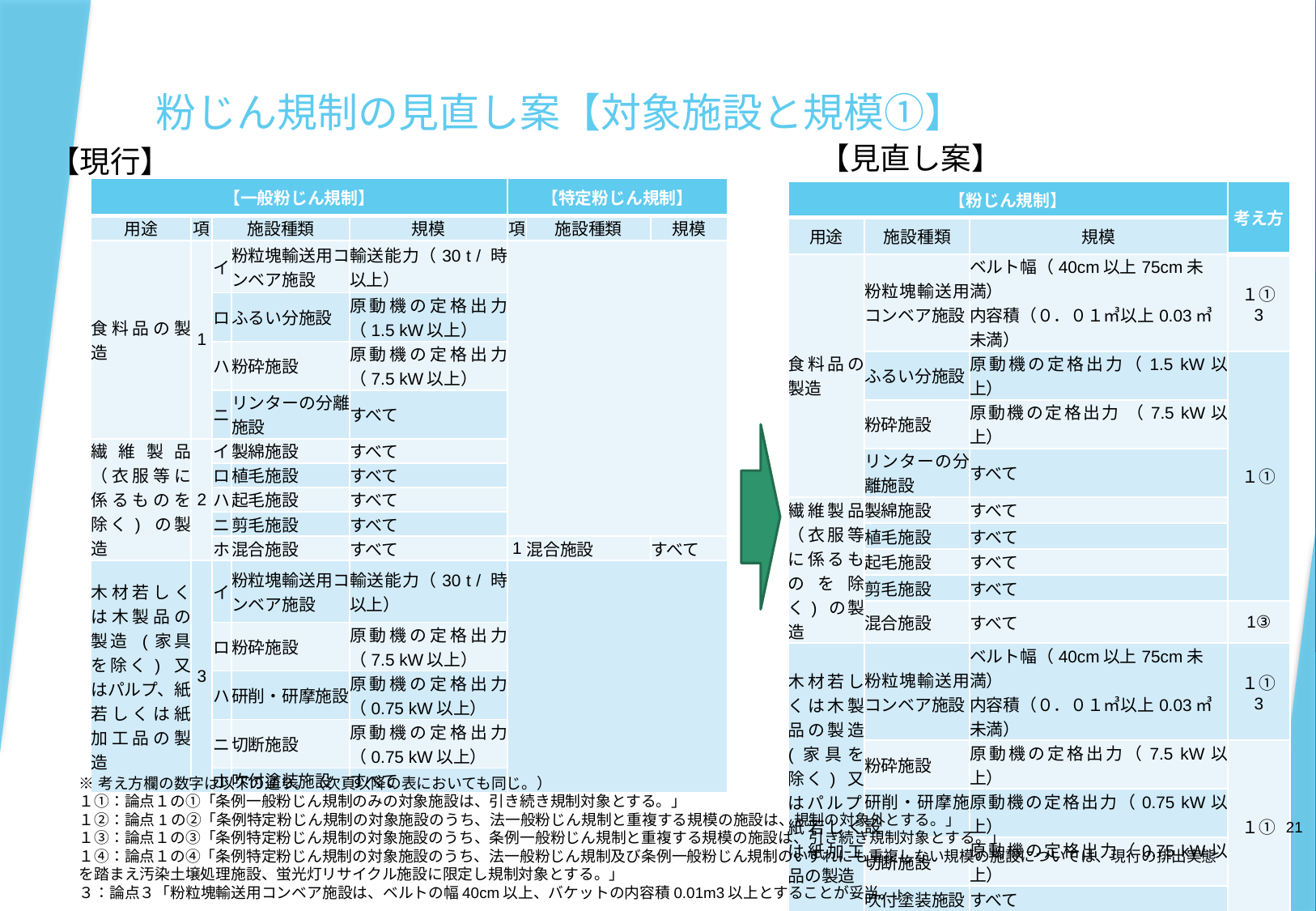

# 粉じん規制の見直し案【対象施設と規模①】
【見直し案】
【現行】
| 【一般粉じん規制】 |  |  |  |  | 【特定粉じん規制】 |  |  |
| --- | --- | --- | --- | --- | --- | --- | --- |
| 用途 | 項 | 施設種類 |  | 規模 | 項 | 施設種類 | 規模 |
| 食料品の製造 | 1 | イ | 粉粒塊輸送用コンベア施設 | 輸送能力（30 t / 時以上） |  |  |  |
|  |  | ロ | ふるい分施設 | 原動機の定格出力（1.5 kW以上） |  |  |  |
|  |  | ハ | 粉砕施設 | 原動機の定格出力 （7.5 kW以上） |  |  |  |
|  |  | ニ | リンターの分離施設 | すべて |  |  |  |
| 繊維製品 （衣服等に係るものを除く) の製造 | 2 | イ | 製綿施設 | すべて |  |  |  |
|  |  | ロ | 植毛施設 | すべて |  |  |  |
|  |  | ハ | 起毛施設 | すべて |  |  |  |
|  |  | ニ | 剪毛施設 | すべて |  |  |  |
|  |  | ホ | 混合施設 | すべて | 1 | 混合施設 | すべて |
| 木材若しくは木製品の製造 (家具を除く) 又はパルプ、紙若しくは紙加工品の製造 | 3 | イ | 粉粒塊輸送用コンベア施設 | 輸送能力（30 t / 時以上） |  |  |  |
|  |  | ロ | 粉砕施設 | 原動機の定格出力（7.5 kW以上） |  |  |  |
|  |  | ハ | 研削・研摩施設 | 原動機の定格出力（0.75 kW以上） |  |  |  |
|  |  | ニ | 切断施設 | 原動機の定格出力（0.75 kW以上） |  |  |  |
|  |  | ホ | 吹付塗装施設 | すべて |  |  |  |
| 【粉じん規制】 |  |  | 考え方 |
| --- | --- | --- | --- |
| 用途 | 施設種類 | 規模 |  |
| 食料品の製造 | 粉粒塊輸送用コンベア施設 | ベルト幅（40cm以上75cm未満） 内容積（０．０１㎥以上0.03㎥未満） | １① 3 |
|  | ふるい分施設 | 原動機の定格出力（1.5 kW以上） | １① |
|  | 粉砕施設 | 原動機の定格出力 （7.5 kW以上） |  |
|  | リンターの分離施設 | すべて |  |
| 繊維製品 （衣服等に係るものを除く) の製造 | 製綿施設 | すべて |  |
|  | 植毛施設 | すべて |  |
|  | 起毛施設 | すべて |  |
|  | 剪毛施設 | すべて |  |
|  | 混合施設 | すべて | 1③ |
| 木材若しくは木製品の製造 (家具を除く) 又はパルプ、紙若しくは紙加工品の製造 | 粉粒塊輸送用コンベア施設 | ベルト幅（40cm以上75cm未満） 内容積（０．０１㎥以上0.03㎥未満） | １① 3 |
|  | 粉砕施設 | 原動機の定格出力（7.5 kW以上） | １① |
|  | 研削・研摩施設 | 原動機の定格出力（0.75 kW以上） |  |
|  | 切断施設 | 原動機の定格出力（0.75 kW以上） |  |
|  | 吹付塗装施設 | すべて |  |

※考え方欄の数字は以下の通り。（次頁以降の表においても同じ。）
１①：論点１の①「条例一般粉じん規制のみの対象施設は、引き続き規制対象とする。」
１②：論点1の②「条例特定粉じん規制の対象施設のうち、法一般粉じん規制と重複する規模の施設は、規制の対象外とする。」
１③：論点１の③「条例特定粉じん規制の対象施設のうち、条例一般粉じん規制と重複する規模の施設は、引き続き規制対象とする。」
１④：論点１の④「条例特定粉じん規制の対象施設のうち、法一般粉じん規制及び条例一般粉じん規制のいずれにも重複しない規模の施設については、現行の排出実態を踏まえ汚染土壌処理施設、蛍光灯リサイクル施設に限定し規制対象とする。」
３：論点３「粉粒塊輸送用コンベア施設は、ベルトの幅40cm以上、バケットの内容積0.01m3以上とすることが妥当。」
21